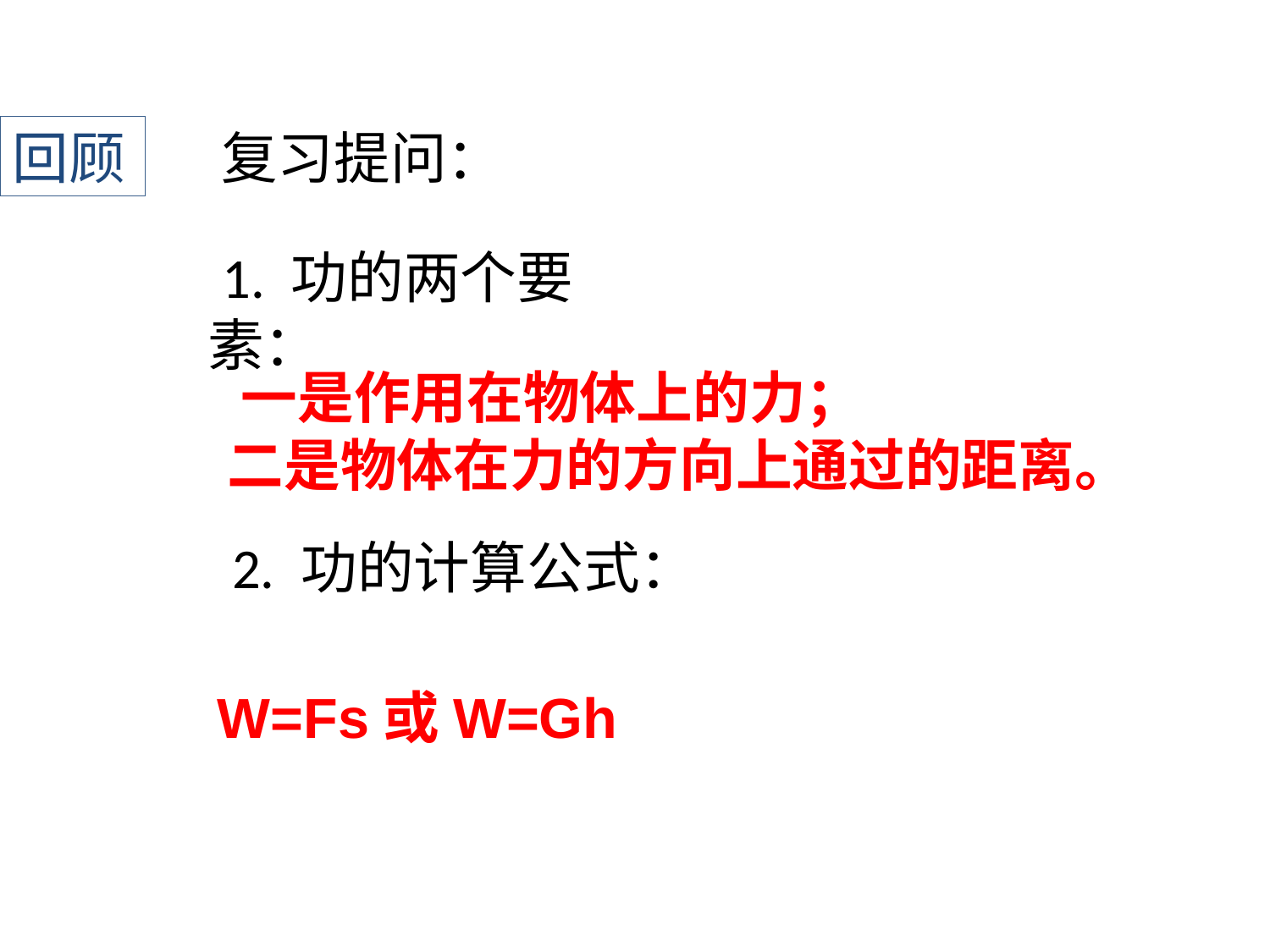

回顾
﻿复习提问：
﻿ 1. 功的两个要素：
﻿一是作用在物体上的力；
二是物体在力的方向上通过的距离。
﻿ 2. 功的计算公式：
W=Fs或W=Gh